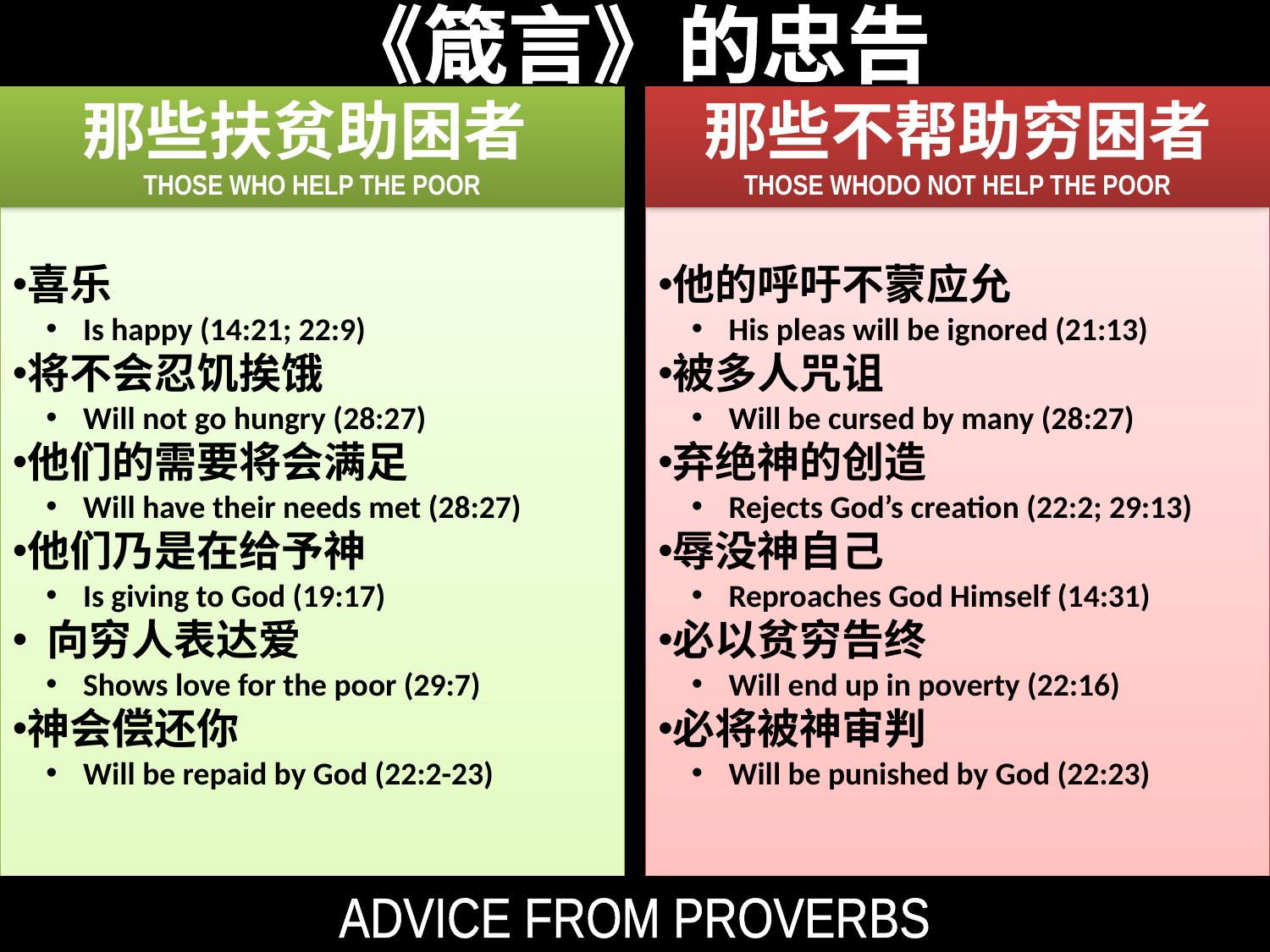

《箴言》的忠告
那些扶贫助困者
THOSE WHO HELP THE POOR
那些不帮助穷困者
THOSE WHODO NOT HELP THE POOR

喜乐
 Is happy (14:21; 22:9)
将不会忍饥挨饿
 Will not go hungry (28:27)
他们的需要将会满足
 Will have their needs met (28:27)
他们乃是在给予神
 Is giving to God (19:17)
 向穷人表达爱
 Shows love for the poor (29:7)
神会偿还你
 Will be repaid by God (22:2-23)

他的呼吁不蒙应允
 His pleas will be ignored (21:13)
被多人咒诅
 Will be cursed by many (28:27)
弃绝神的创造
 Rejects God’s creation (22:2; 29:13)
辱没神自己
 Reproaches God Himself (14:31)
必以贫穷告终
 Will end up in poverty (22:16)
必将被神审判
 Will be punished by God (22:23)
ADVICE FROM PROVERBS